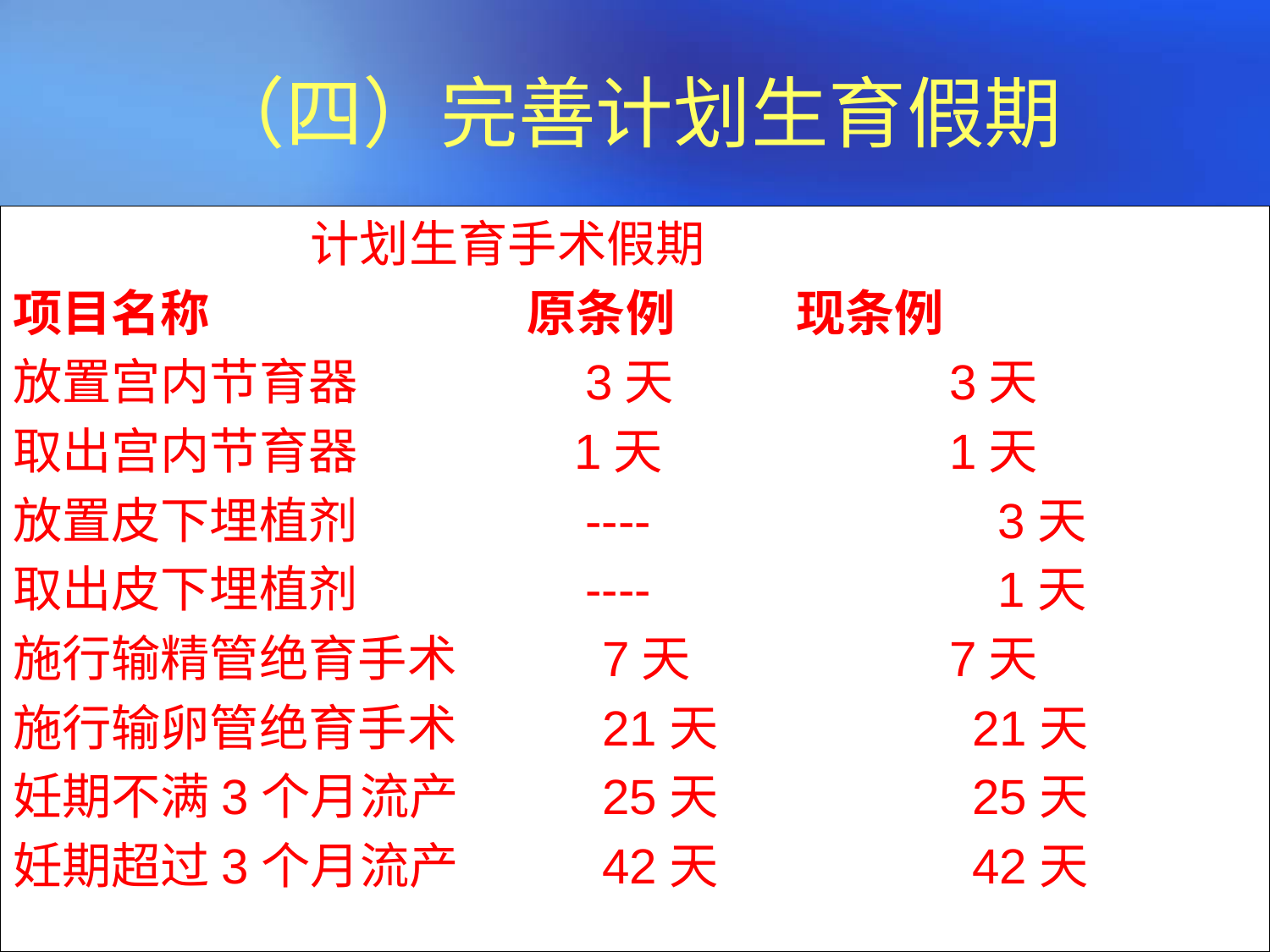

# （四）完善计划生育假期
                          计划生育手术假期
项目名称	                   原条例	         现条例
放置宫内节育器	            3天	                      3天
取出宫内节育器	           1天	                      1天
放置皮下埋植剂	            ----	                      3天
取出皮下埋植剂	            ----	                      1天
施行输精管绝育手术	  7天	                      7天
施行输卵管绝育手术	  21天                      21天
妊期不满3个月流产	  25天                      25天
妊期超过3个月流产	  42天                      42天